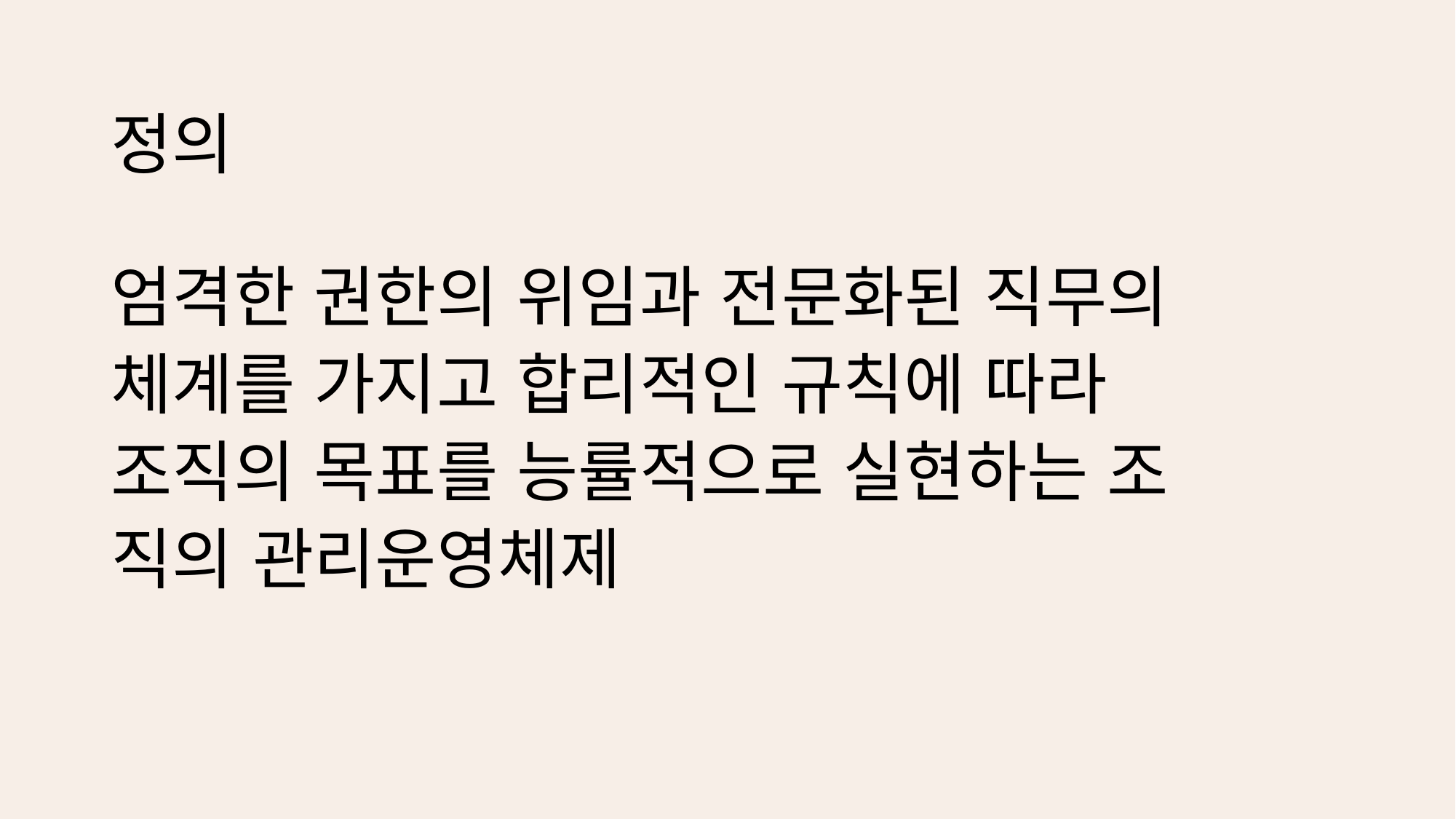

# 정의
엄격한 권한의 위임과 전문화된 직무의
체계를 가지고 합리적인 규칙에 따라
조직의 목표를 능률적으로 실현하는 조
직의 관리운영체제